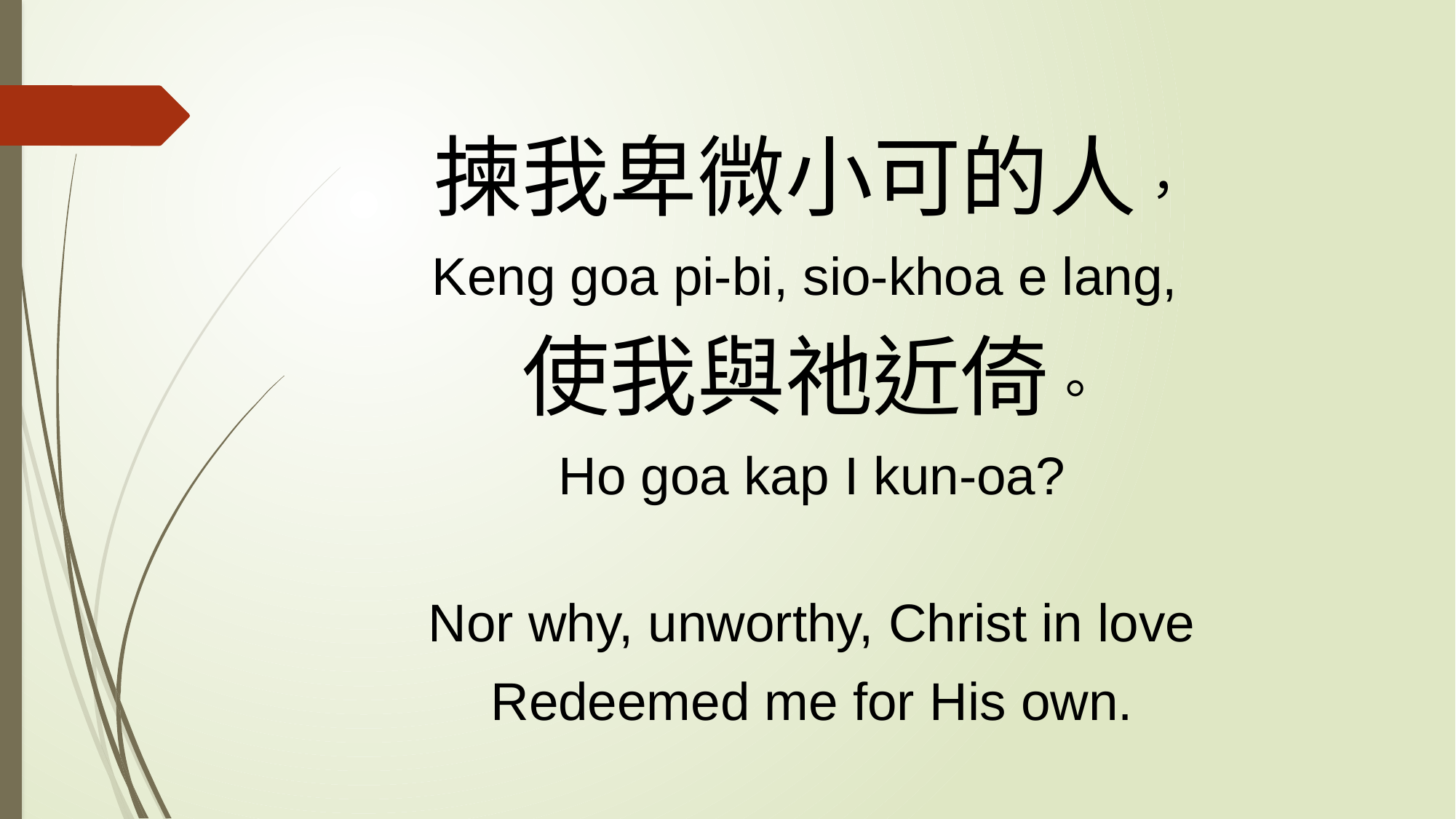

揀我卑微小可的人，
Keng goa pi-bi, sio-khoa e lang,
使我與祂近倚。
Ho goa kap I kun-oa?

Nor why, unworthy, Christ in love
Redeemed me for His own.